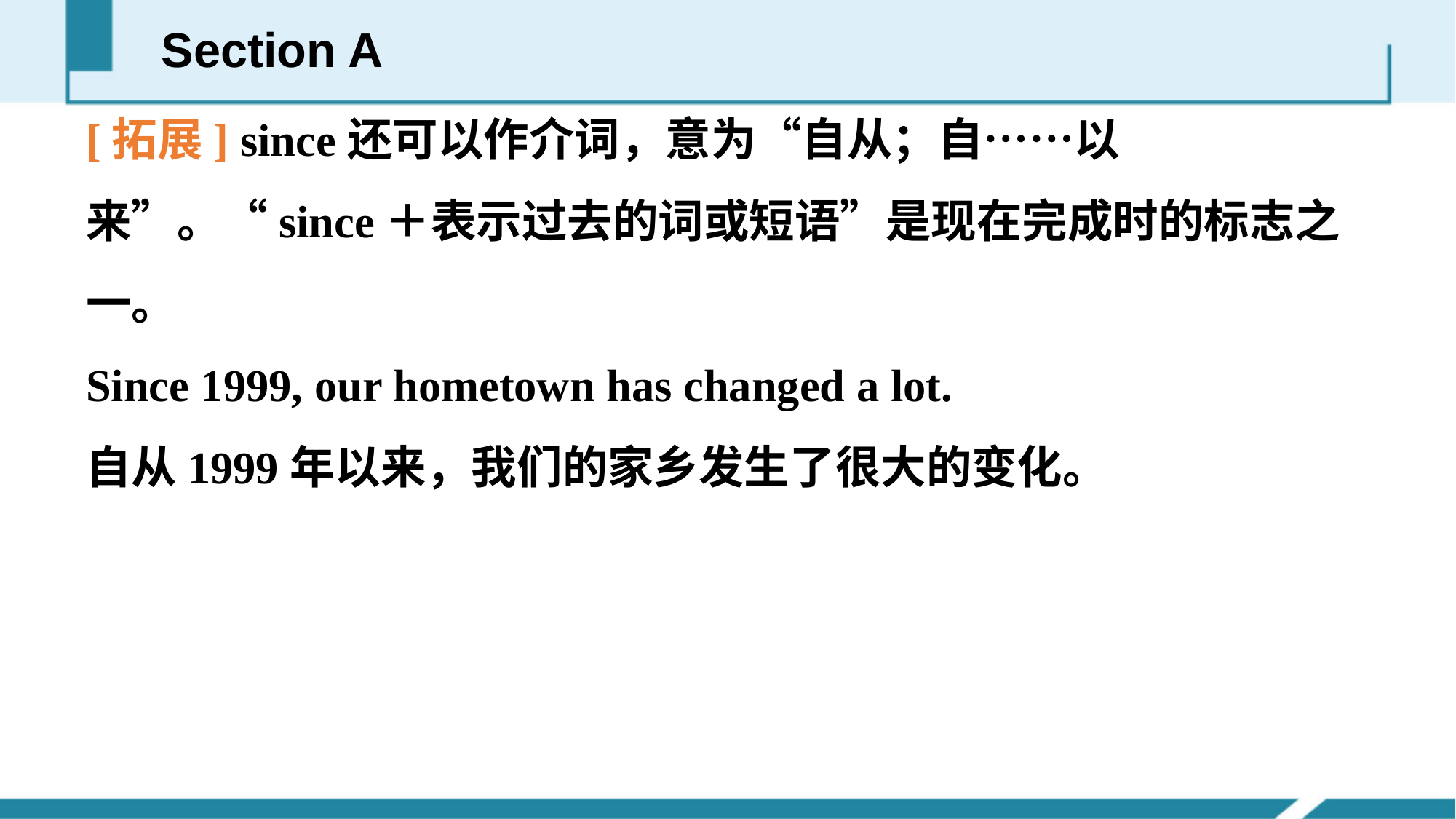

Section A
[拓展] since还可以作介词，意为“自从；自……以来”。“since＋表示过去的词或短语”是现在完成时的标志之一。
Since 1999, our hometown has changed a lot.
自从1999年以来，我们的家乡发生了很大的变化。